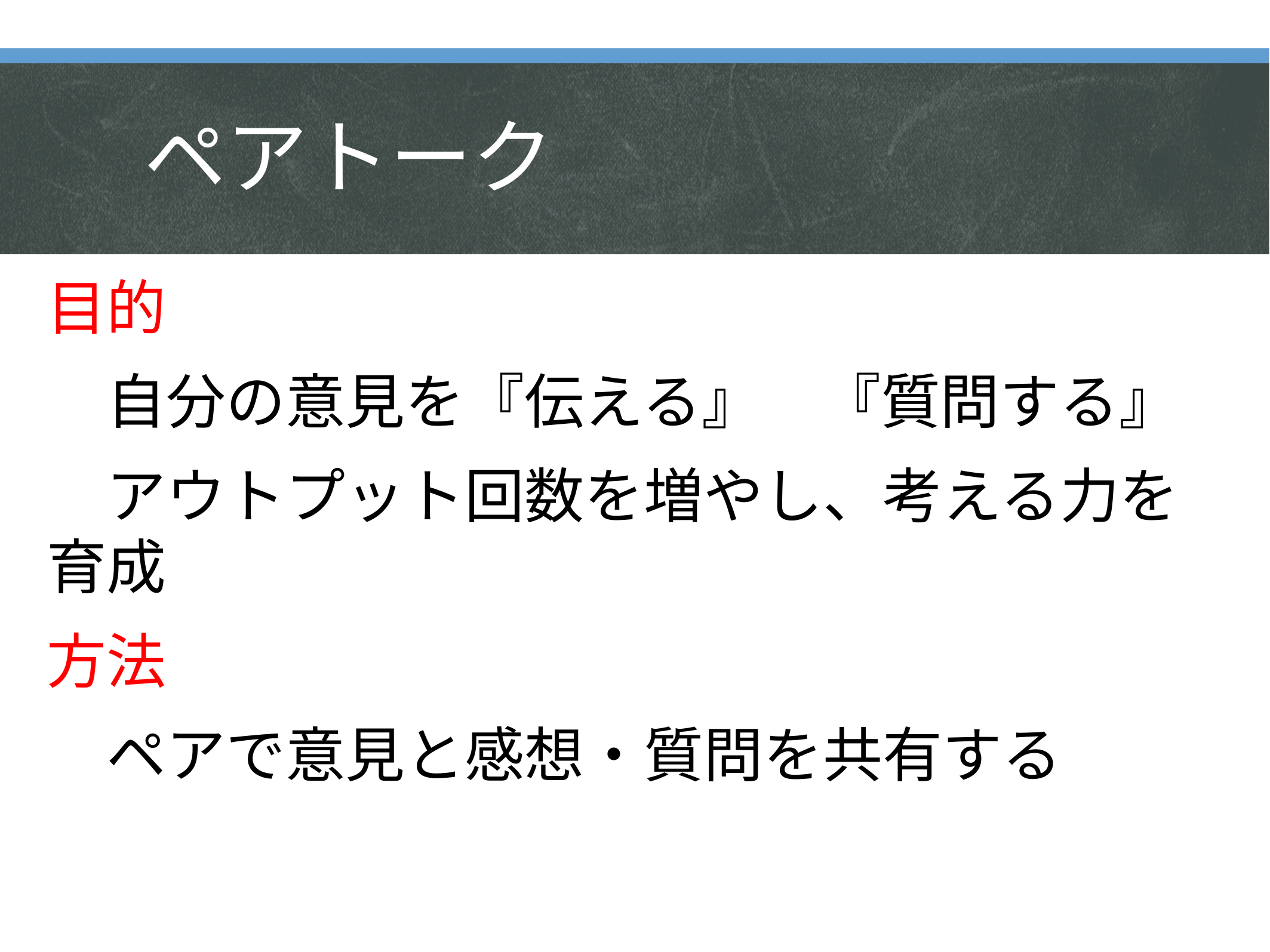

# ペアトーク
目的
　自分の意見を『伝える』　『質問する』
　アウトプット回数を増やし、考える力を育成
方法
　ペアで意見と感想・質問を共有する